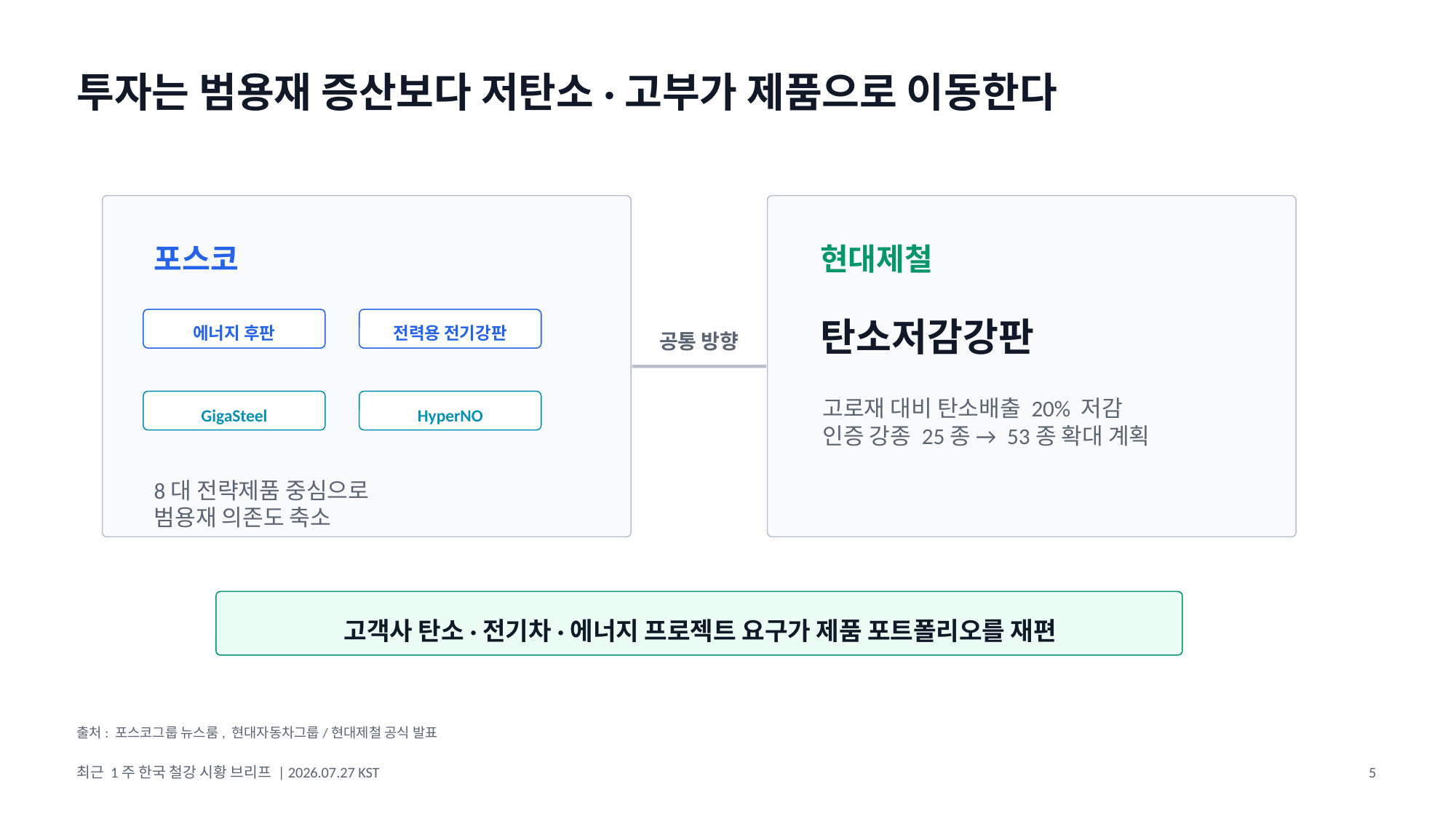

투자는 범용재 증산보다 저탄소·고부가 제품으로 이동한다

포스코
현대제철
탄소저감강판

에너지 후판
전력용 전기강판
공통 방향

고로재 대비 탄소배출 20% 저감
인증 강종 25종 → 53종 확대 계획

GigaSteel
HyperNO
8대 전략제품 중심으로
범용재 의존도 축소

고객사 탄소·전기차·에너지 프로젝트 요구가 제품 포트폴리오를 재편
출처: 포스코그룹 뉴스룸, 현대자동차그룹/현대제철 공식 발표
최근 1주 한국 철강 시황 브리프 | 2026.07.27 KST
5